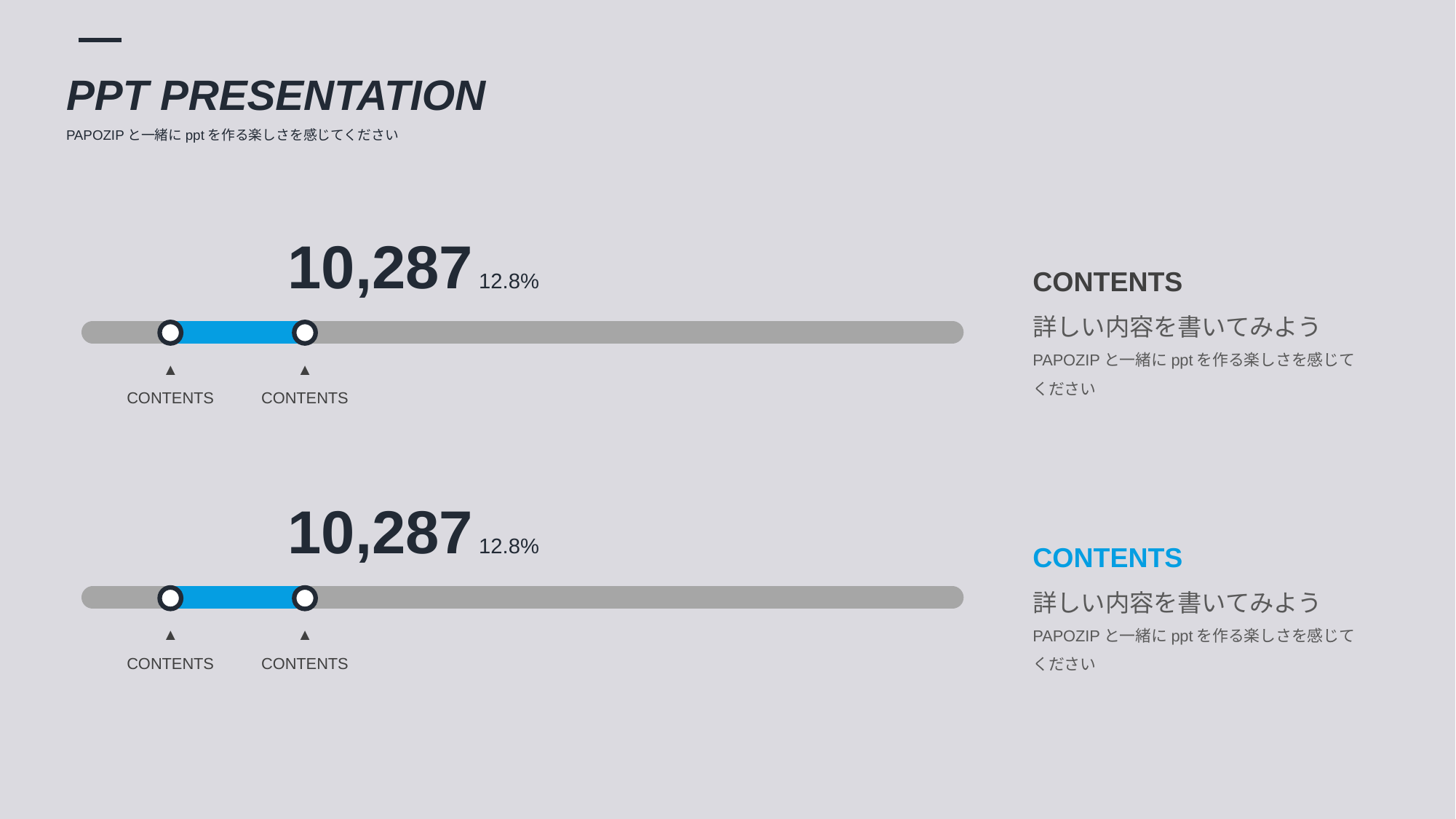

PPT PRESENTATION
PAPOZIPと一緒にpptを作る楽しさを感じてください
10,287 12.8%
CONTENTS
詳しい内容を書いてみよう
PAPOZIPと一緒にpptを作る楽しさを感じてください

▲
CONTENTS

▲
CONTENTS
10,287 12.8%
CONTENTS
詳しい内容を書いてみよう
PAPOZIPと一緒にpptを作る楽しさを感じてください

▲
CONTENTS

▲
CONTENTS